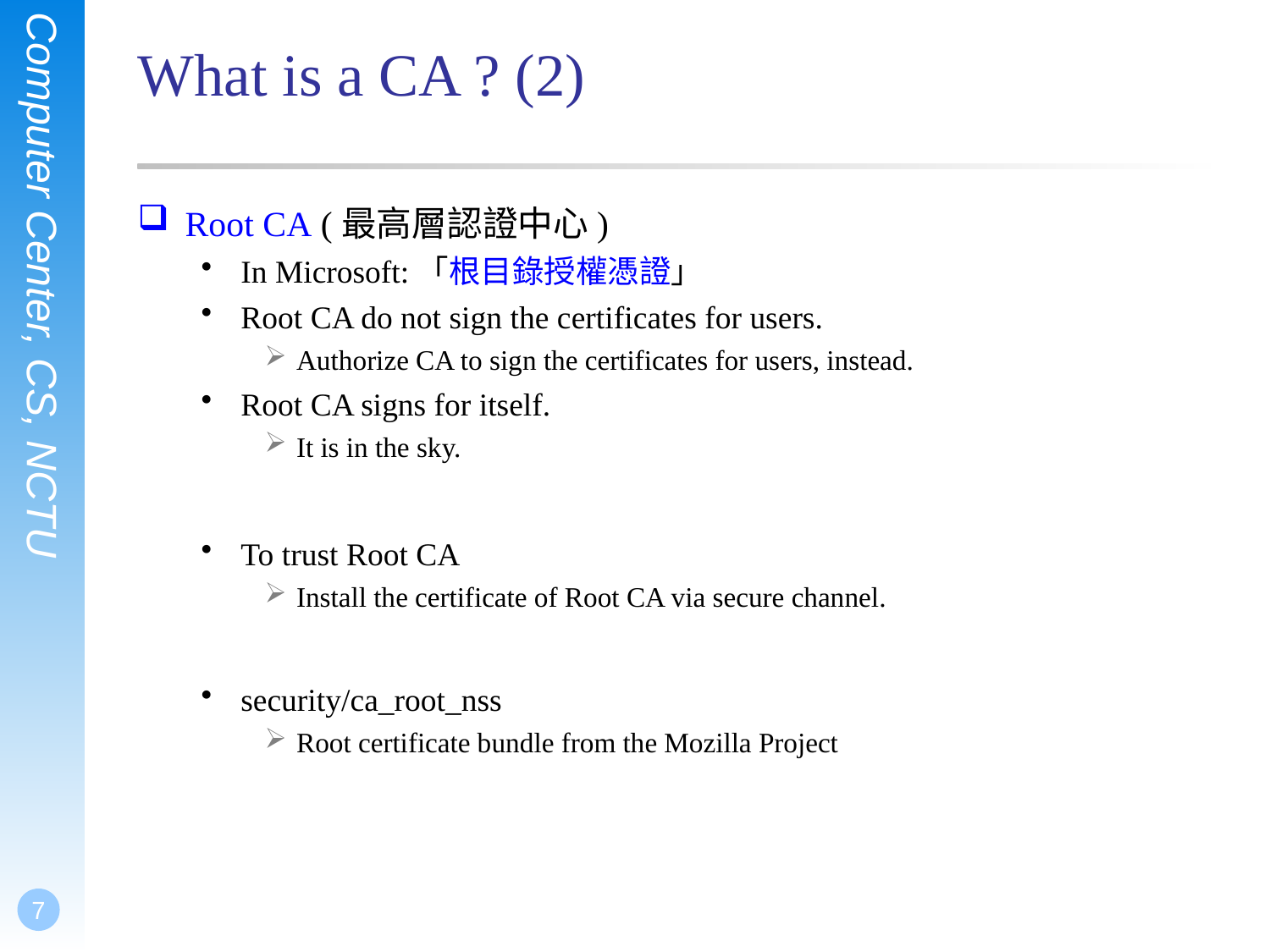

# What is a CA ? (2)
Root CA (最高層認證中心)
In Microsoft:「根目錄授權憑證」
Root CA do not sign the certificates for users.
Authorize CA to sign the certificates for users, instead.
Root CA signs for itself.
It is in the sky.

To trust Root CA
Install the certificate of Root CA via secure channel.

security/ca_root_nss
Root certificate bundle from the Mozilla Project